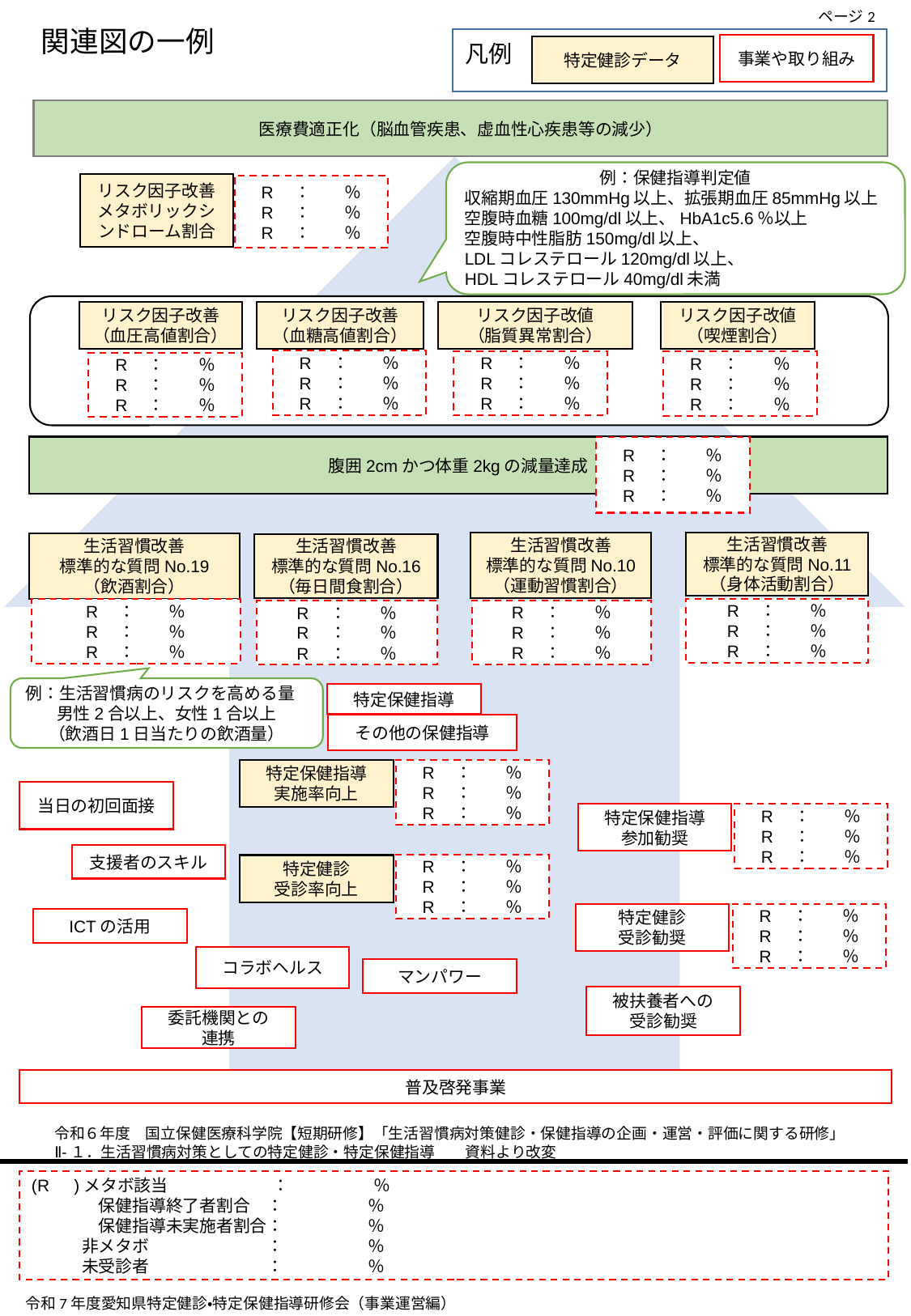

ページ2
関連図の一例

凡例
事業や取り組み
特定健診データ
医療費適正化（脳血管疾患、虚血性心疾患等の減少）

例：保健指導判定値
収縮期血圧130mmHg以上、拡張期血圧85mmHg以上
空腹時血糖100mg/dl以上、HbA1c5.6％以上
空腹時中性脂肪150mg/dl以上、
LDLコレステロール120mg/dl以上、
HDLコレステロール40mg/dl未満
リスク因子改善
メタボリックシンドローム割合
R　：　　％
R　：　　％
R　：　　％

リスク因子改値
（喫煙割合）
リスク因子改善
（血圧高値割合）
リスク因子改善
（血糖高値割合）
リスク因子改値
（脂質異常割合）
R　：　　％
R　：　　％
R　：　　％
R　：　　％
R　：　　％
R　：　　％
R　：　　％
R　：　　％
R　：　　％
R　：　　％
R　：　　％
R　：　　％
腹囲2cmかつ体重2kgの減量達成
R　：　　％
R　：　　％
R　：　　％
生活習慣改善
標準的な質問No.10
（運動習慣割合）
生活習慣改善
標準的な質問No.11
（身体活動割合）
生活習慣改善
標準的な質問No.19
（飲酒割合）
生活習慣改善
標準的な質問No.16
（毎日間食割合）
R　：　　％
R　：　　％
R　：　　％
R　：　　％
R　：　　％
R　：　　％
R　：　　％
R　：　　％
R　：　　％
R　：　　％
R　：　　％
R　：　　％
例：生活習慣病のリスクを高める量
男性2合以上、女性1合以上
（飲酒日1日当たりの飲酒量）
特定保健指導
その他の保健指導
特定保健指導
実施率向上
R　：　　％
R　：　　％
R　：　　％
当日の初回面接
特定保健指導
参加勧奨
R　：　　％
R　：　　％
R　：　　％
支援者のスキル
R　：　　％
R　：　　％
R　：　　％
特定健診
受診率向上
R　：　　％
R　：　　％
R　：　　％
特定健診
受診勧奨
ICTの活用
コラボヘルス
マンパワー
被扶養者への
受診勧奨
委託機関との
連携
普及啓発事業
令和６年度　国立保健医療科学院【短期研修】「生活習慣病対策健診・保健指導の企画・運営・評価に関する研修」
Ⅱ-１．生活習慣病対策としての特定健診・特定保健指導　　資料より改変
(R　)メタボ該当　　　　　　 ：　　　　　％
　　　　保健指導終了者割合　：　　　　　％
　　　　保健指導未実施者割合：　　　　　％
　　　非メタボ　　　　　　　：　　　　　％
　　　未受診者　　　　　　　：　　　　　％
令和7年度愛知県特定健診・特定保健指導研修会（事業運営編）